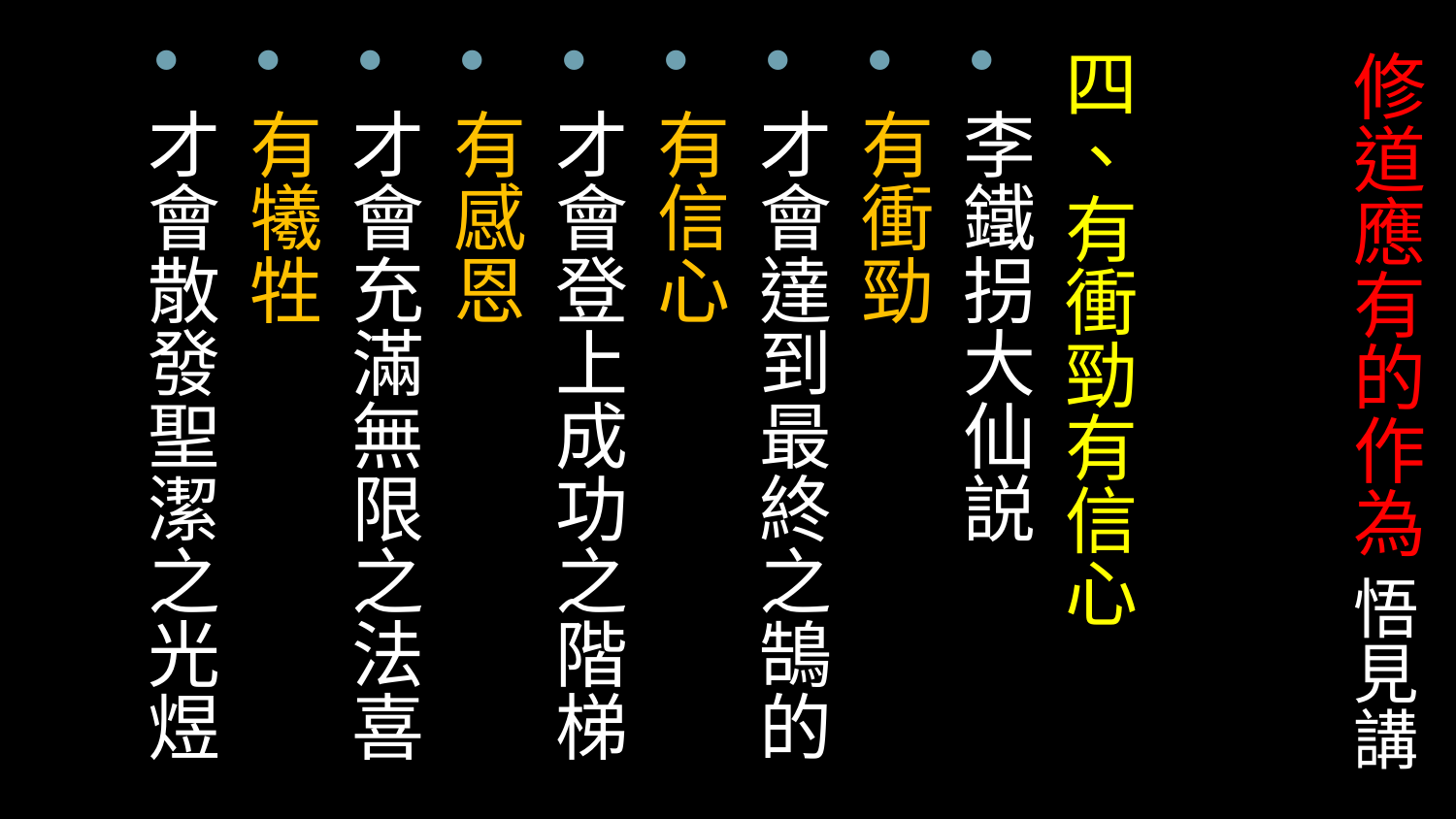

四、有衝勁有信心
李鐵拐大仙説
有衝勁
才會達到最終之鵠的
有信心
才會登上成功之階梯
有感恩
才會充滿無限之法喜
有犧牲
才會散發聖潔之光煜

# 修道應有的作為 悟見講